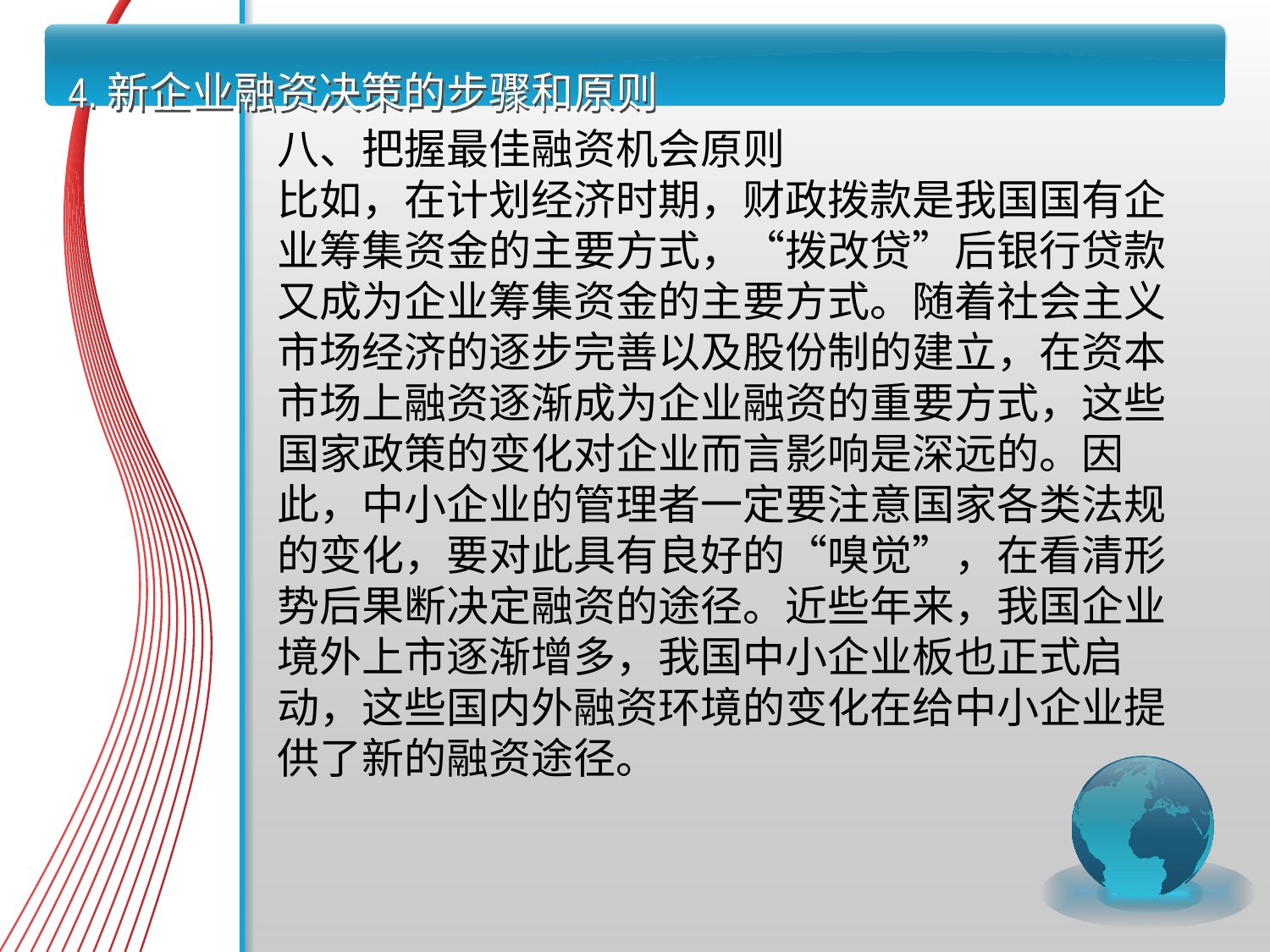

# 4.新企业融资决策的步骤和原则
八、把握最佳融资机会原则
比如，在计划经济时期，财政拨款是我国国有企业筹集资金的主要方式，“拨改贷”后银行贷款又成为企业筹集资金的主要方式。随着社会主义市场经济的逐步完善以及股份制的建立，在资本市场上融资逐渐成为企业融资的重要方式，这些国家政策的变化对企业而言影响是深远的。因此，中小企业的管理者一定要注意国家各类法规的变化，要对此具有良好的“嗅觉”，在看清形势后果断决定融资的途径。近些年来，我国企业境外上市逐渐增多，我国中小企业板也正式启动，这些国内外融资环境的变化在给中小企业提供了新的融资途径。